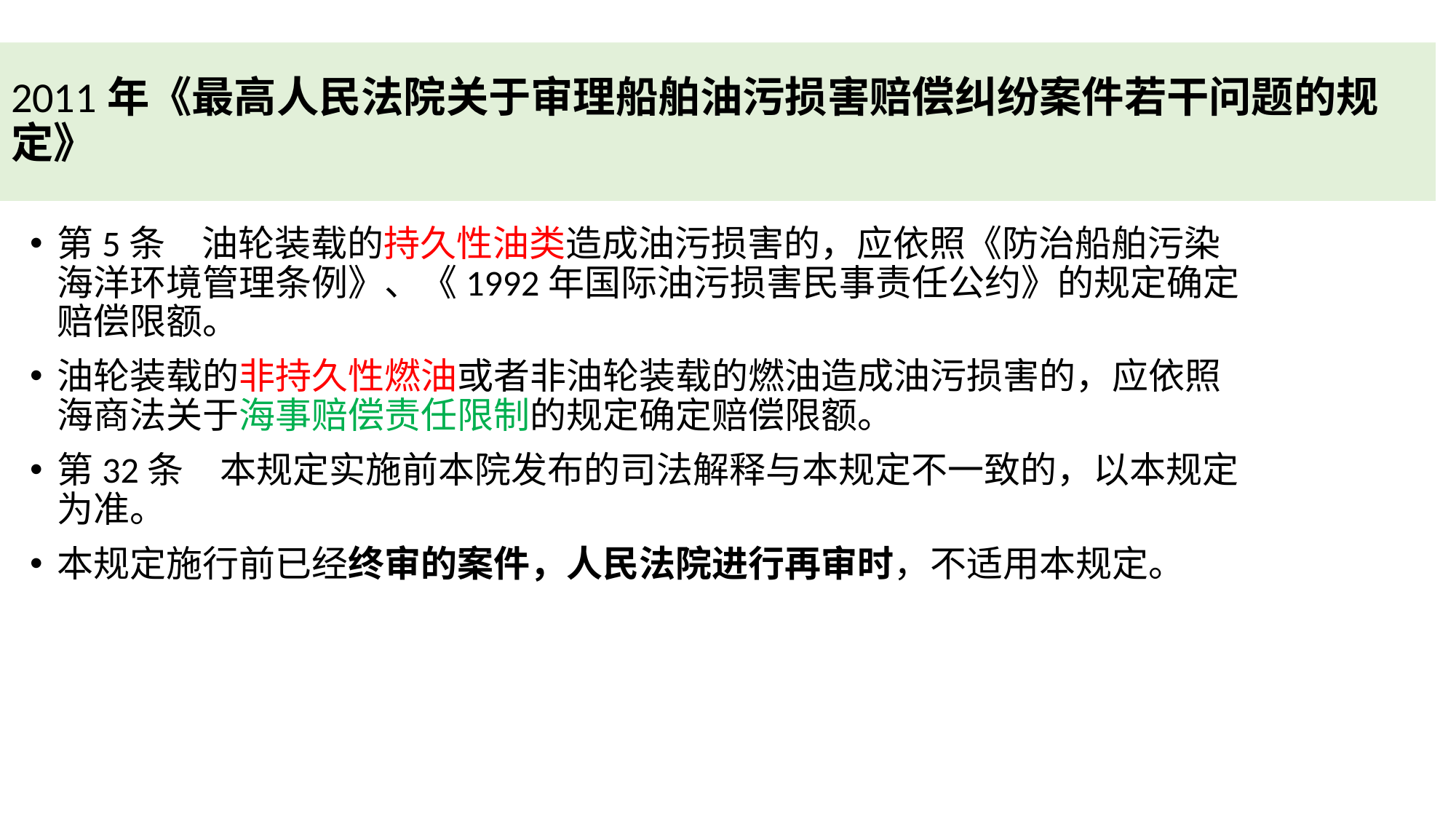

# 2011年《最高人民法院关于审理船舶油污损害赔偿纠纷案件若干问题的规定》
第5条　油轮装载的持久性油类造成油污损害的，应依照《防治船舶污染海洋环境管理条例》、《1992年国际油污损害民事责任公约》的规定确定赔偿限额。
油轮装载的非持久性燃油或者非油轮装载的燃油造成油污损害的，应依照海商法关于海事赔偿责任限制的规定确定赔偿限额。
第32条　本规定实施前本院发布的司法解释与本规定不一致的，以本规定为准。
本规定施行前已经终审的案件，人民法院进行再审时，不适用本规定。